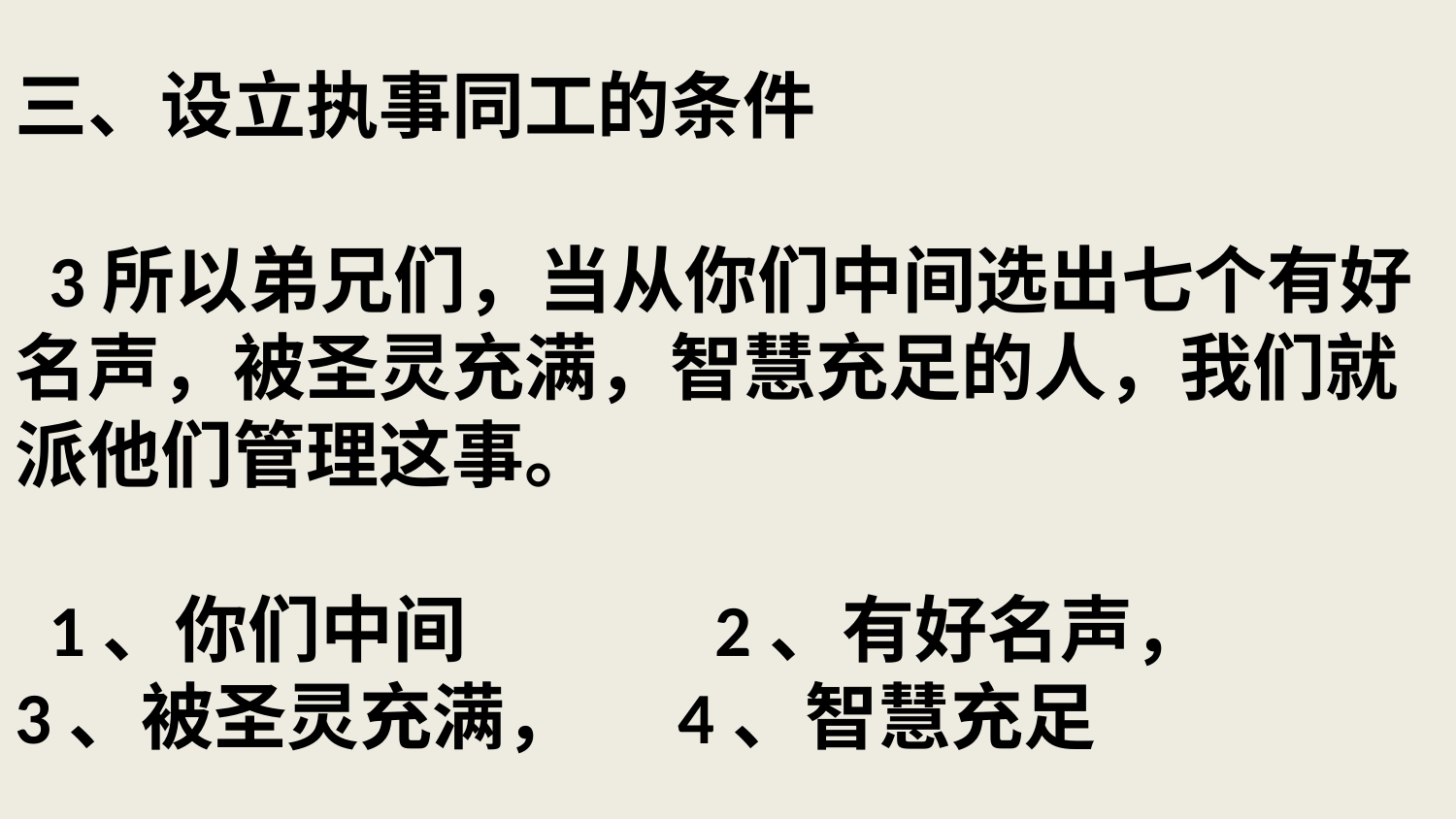

# 三、设立执事同工的条件 3所以弟兄们，当从你们中间选出七个有好名声，被圣灵充满，智慧充足的人，我们就派他们管理这事。 1、你们中间              2、有好名声， 3、被圣灵充满，     4、智慧充足